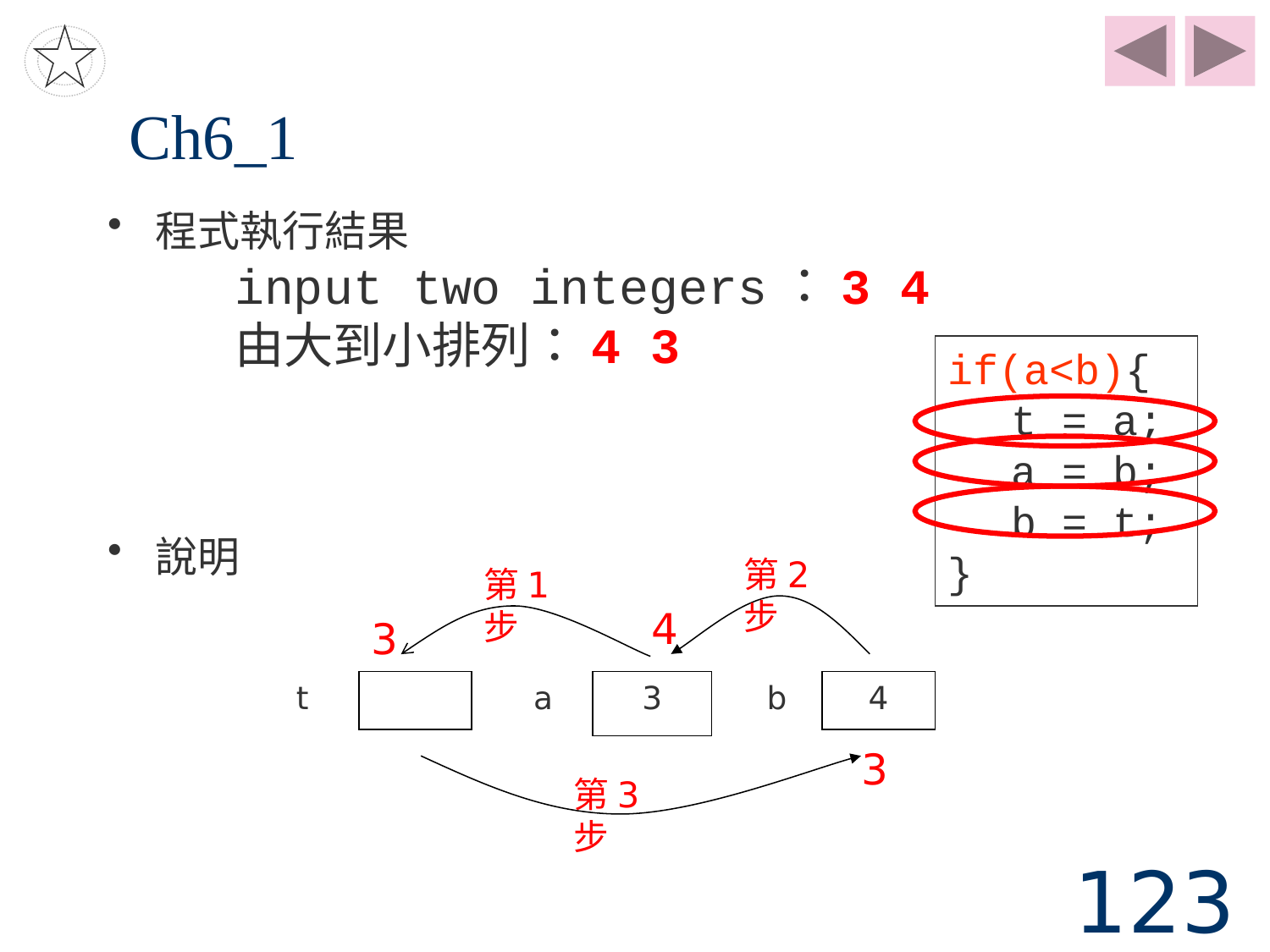

# Ch6_1
程式執行結果
input two integers：3 4
由大到小排列：4 3

說明
if(a<b){
	t = a;
	a = b;
	b = t;
}

第2步
第1步
4

3

t

a
3

b

4
3

第3步
123